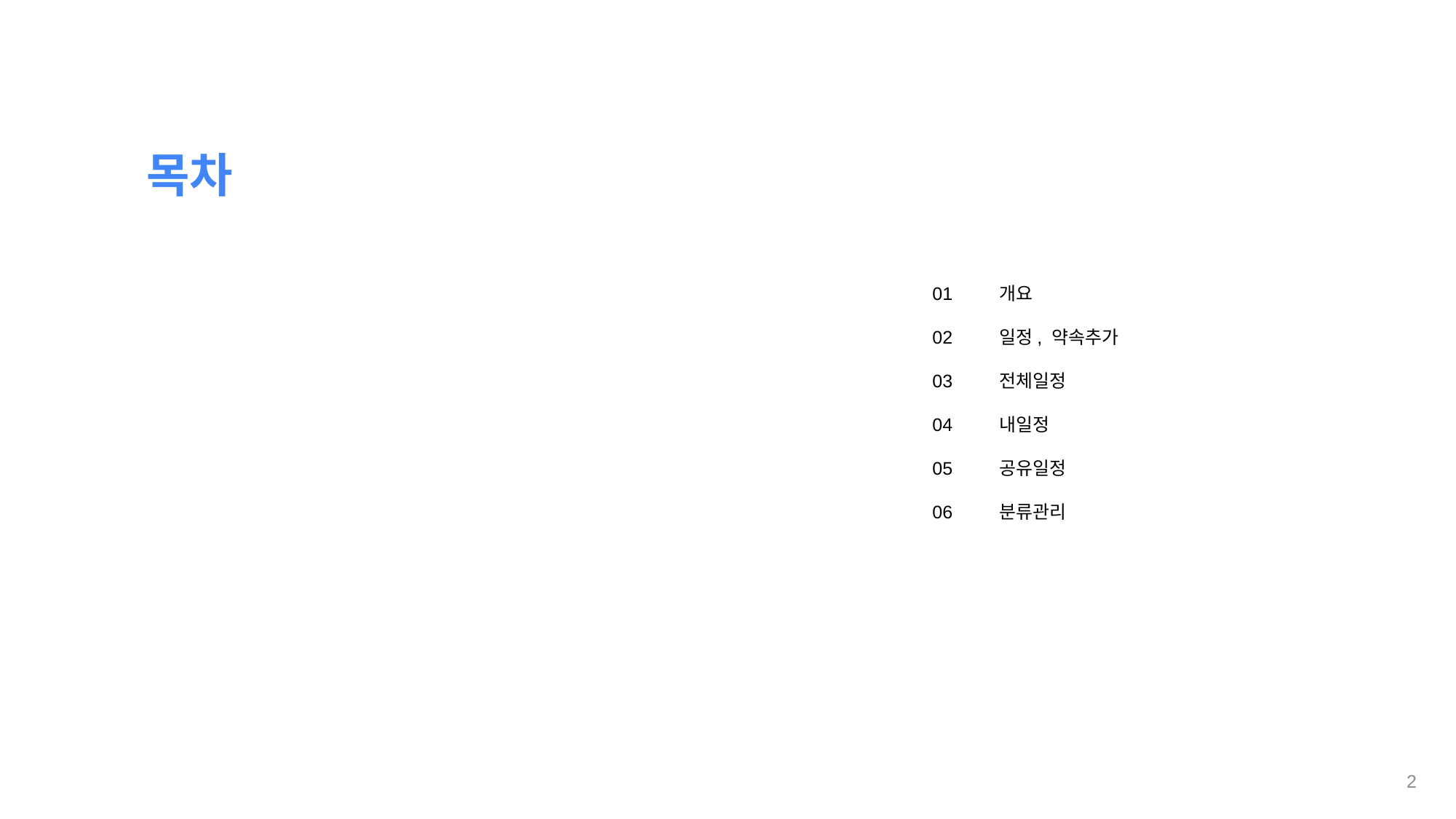

목차
01
02
03
04
05
06
개요
일정, 약속추가
전체일정
내일정
공유일정
분류관리